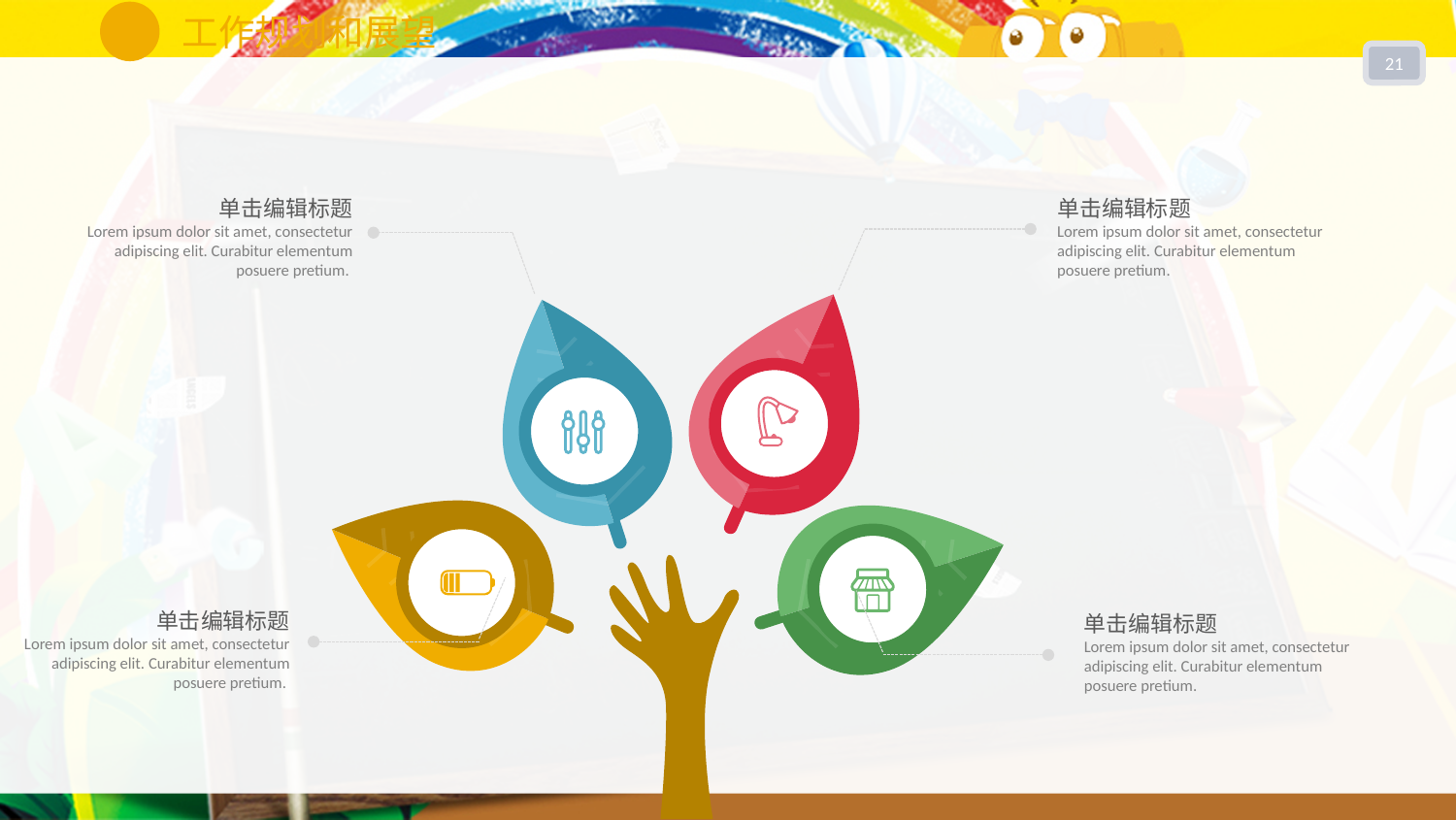

21
单击编辑标题
Lorem ipsum dolor sit amet, consectetur adipiscing elit. Curabitur elementum posuere pretium.
单击编辑标题
Lorem ipsum dolor sit amet, consectetur adipiscing elit. Curabitur elementum posuere pretium.

单击编辑标题
Lorem ipsum dolor sit amet, consectetur adipiscing elit. Curabitur elementum posuere pretium.
单击编辑标题
Lorem ipsum dolor sit amet, consectetur adipiscing elit. Curabitur elementum posuere pretium.